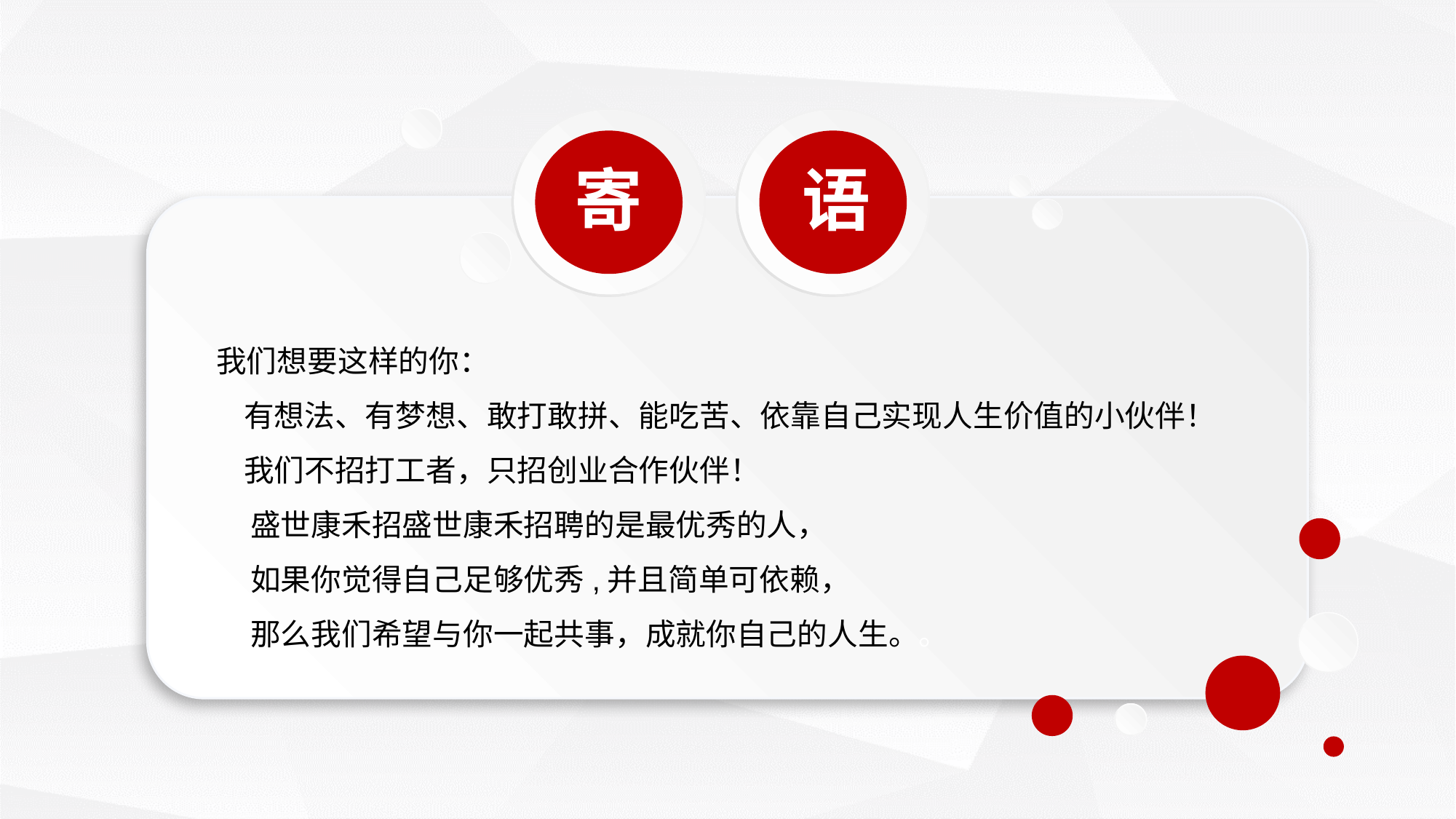

寄

语

我们想要这样的你：
   有想法、有梦想、敢打敢拼、能吃苦、依靠自己实现人生价值的小伙伴！
   我们不招打工者，只招创业合作伙伴！
    盛世康禾招盛世康禾招聘的是最优秀的人，
    如果你觉得自己足够优秀,并且简单可依赖，
    那么我们希望与你一起共事，成就你自己的人生。。